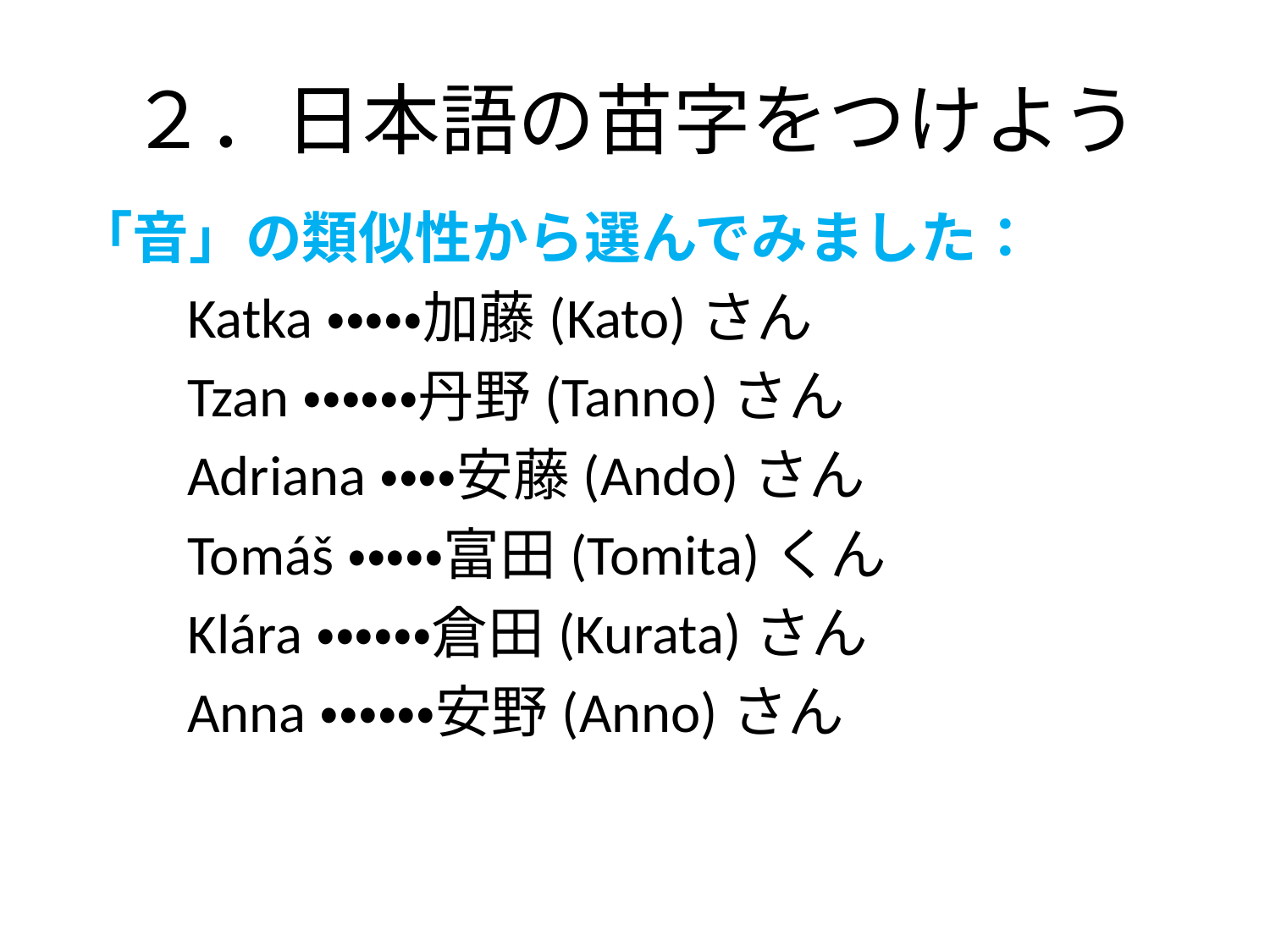

# ２．日本語の苗字をつけよう
「音」の類似性から選んでみました：
Katka・・・・・加藤(Kato)さん
Tzan・・・・・・丹野(Tanno)さん
Adriana・・・・安藤(Ando)さん
Tomáš・・・・・富田(Tomita)くん
Klára・・・・・・倉田(Kurata)さん
Anna・・・・・・安野(Anno)さん